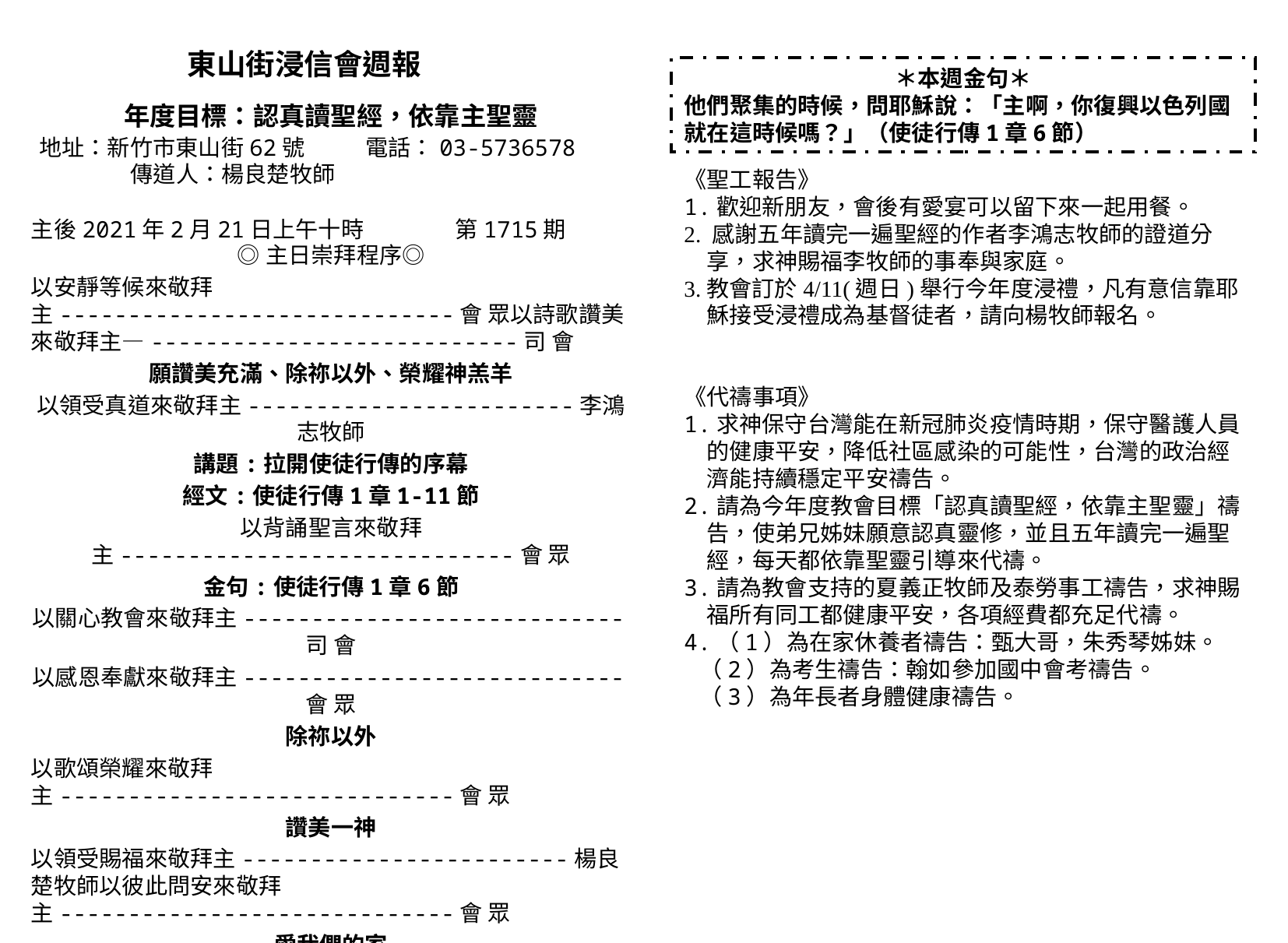

年度目標：認真讀聖經，依靠主聖靈

東山街浸信會週報
＊本週金句＊
他們聚集的時候，問耶穌說：「主啊，你復興以色列國就在這時候嗎？」（使徒行傳1章6節）

地址：新竹市東山街62號            電話：03-5736578
                 傳道人：楊良楚牧師
《聖工報告》
1.歡迎新朋友，會後有愛宴可以留下來一起用餐。
2. 感謝五年讀完一遍聖經的作者李鴻志牧師的證道分享，求神賜福李牧師的事奉與家庭。
3.教會訂於4/11(週日)舉行今年度浸禮，凡有意信靠耶穌接受浸禮成為基督徒者，請向楊牧師報名。

《代禱事項》
1.求神保守台灣能在新冠肺炎疫情時期，保守醫護人員的健康平安，降低社區感染的可能性，台灣的政治經濟能持續穩定平安禱告。
2.請為今年度教會目標「認真讀聖經，依靠主聖靈」禱告，使弟兄姊妹願意認真靈修，並且五年讀完一遍聖經，每天都依靠聖靈引導來代禱。
3.請為教會支持的夏義正牧師及泰勞事工禱告，求神賜福所有同工都健康平安，各項經費都充足代禱。
4.（1）為在家休養者禱告：甄大哥，朱秀琴姊妹。
  （2）為考生禱告：翰如參加國中會考禱告。
  （3）為年長者身體健康禱告。

主後2021年2月21日上午十時                  第1715期
◎主日崇拜程序◎
以安靜等候來敬拜主-----------------------------會 眾以詩歌讚美來敬拜主—---------------------------司 會
願讚美充滿、除祢以外、榮耀神羔羊
以領受真道來敬拜主------------------------李鴻志牧師
講題:拉開使徒行傳的序幕
經文:使徒行傳1章1-11節
以背誦聖言來敬拜主-----------------------------會 眾
金句:使徒行傳1章6節
以關心教會來敬拜主----------------------------司 會
以感恩奉獻來敬拜主----------------------------會 眾
除祢以外
以歌頌榮耀來敬拜主-----------------------------會 眾
讚美一神
以領受賜福來敬拜主------------------------楊良楚牧師以彼此問安來敬拜主-----------------------------會 眾
愛我們的家